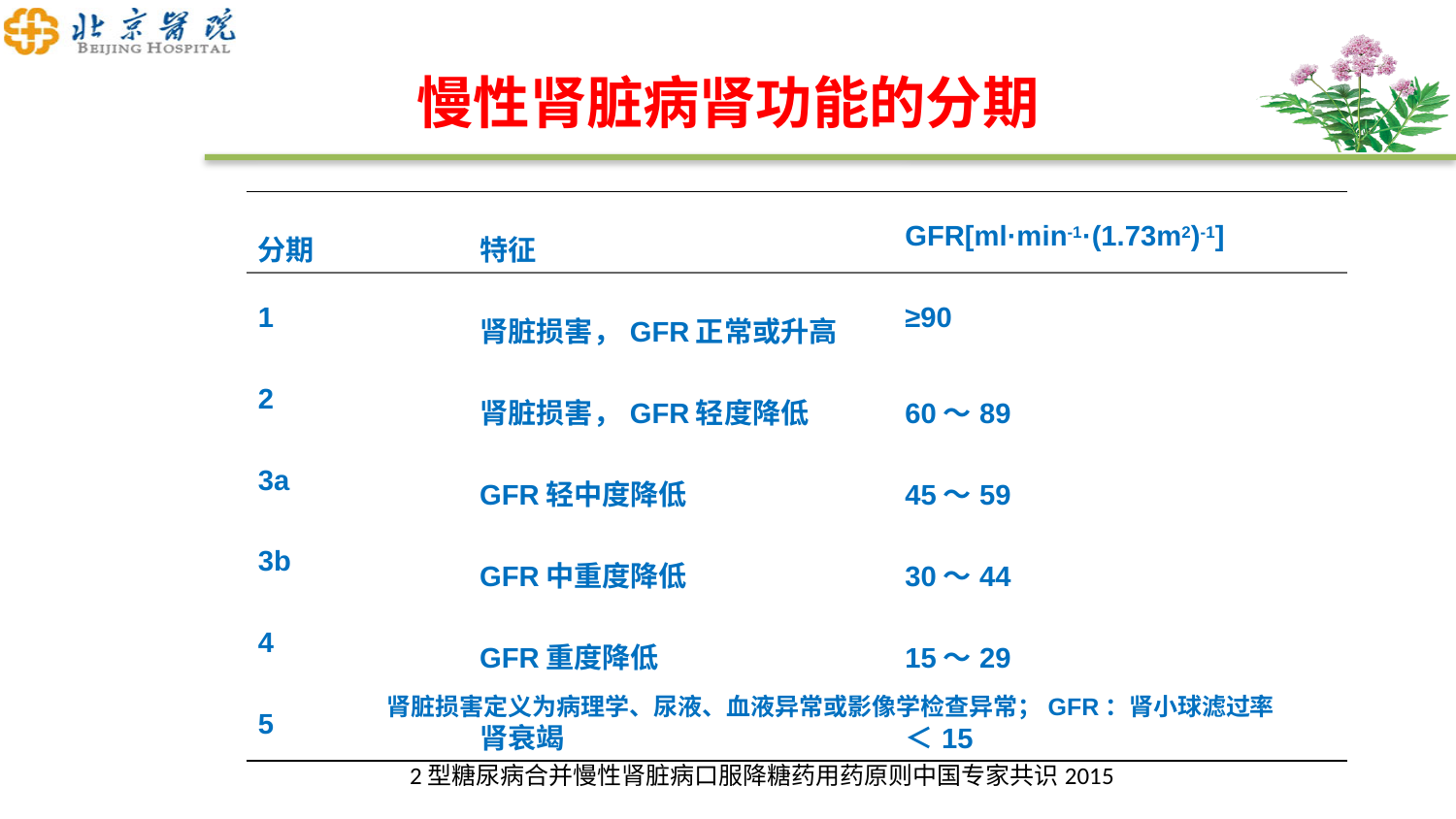

# 慢性肾脏病肾功能的分期
| 分期 | 特征 | GFR[ml·min-1·(1.73m2)-1] |
| --- | --- | --- |
| 1 | 肾脏损害，GFR正常或升高 | ≥90 |
| 2 | 肾脏损害，GFR轻度降低 | 60～89 |
| 3a | GFR轻中度降低 | 45～59 |
| 3b | GFR中重度降低 | 30～44 |
| 4 | GFR重度降低 | 15～29 |
| 5 | 肾衰竭 | ＜15 |
肾脏损害定义为病理学、尿液、血液异常或影像学检查异常；GFR：肾小球滤过率
2型糖尿病合并慢性肾脏病口服降糖药用药原则中国专家共识2015